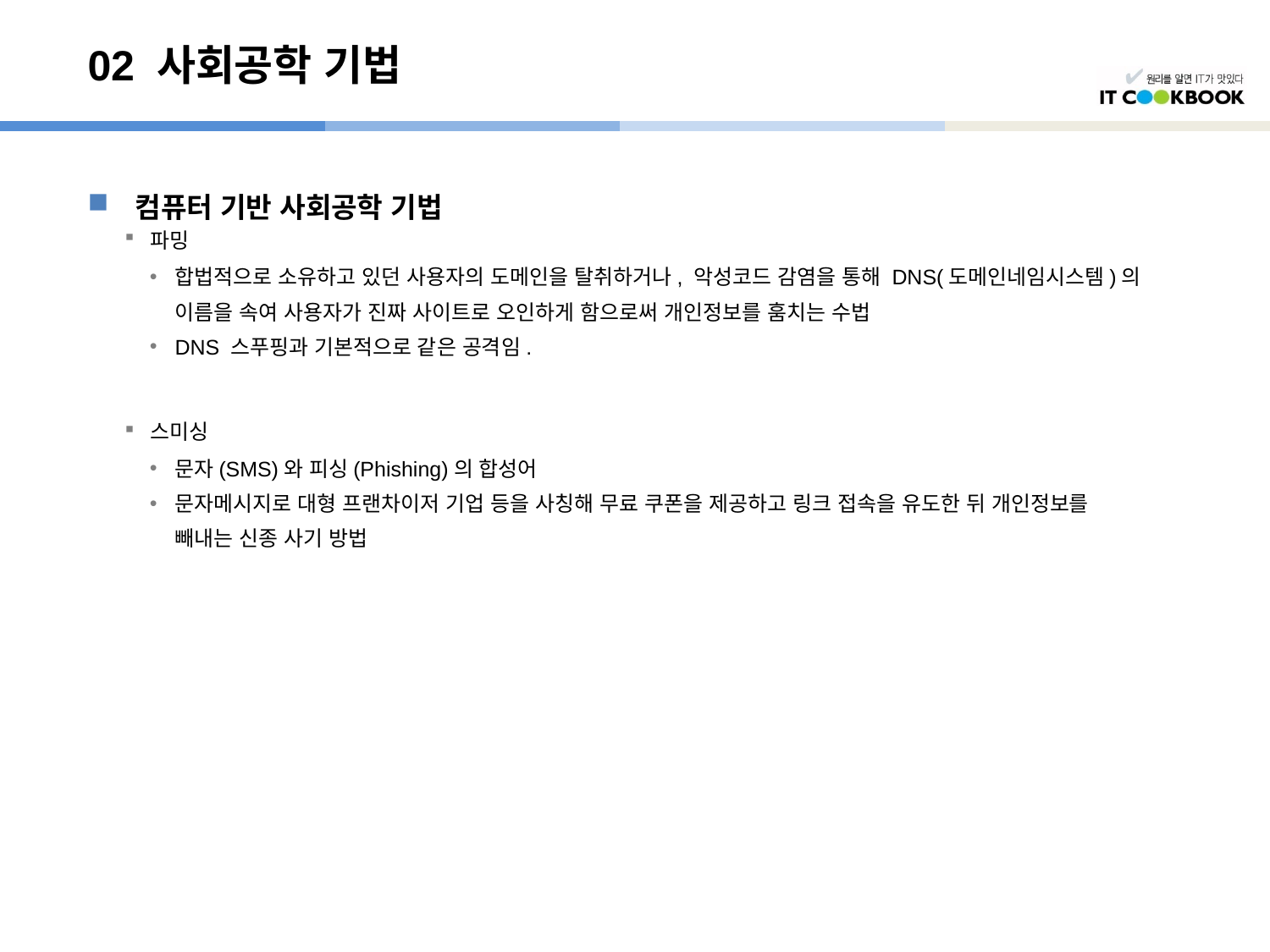

# 02 사회공학 기법
컴퓨터 기반 사회공학 기법
파밍
합법적으로 소유하고 있던 사용자의 도메인을 탈취하거나, 악성코드 감염을 통해 DNS(도메인네임시스템)의
	이름을 속여 사용자가 진짜 사이트로 오인하게 함으로써 개인정보를 훔치는 수법
DNS 스푸핑과 기본적으로 같은 공격임.

스미싱
문자(SMS)와 피싱(Phishing)의 합성어
문자메시지로 대형 프랜차이저 기업 등을 사칭해 무료 쿠폰을 제공하고 링크 접속을 유도한 뒤 개인정보를
	빼내는 신종 사기 방법